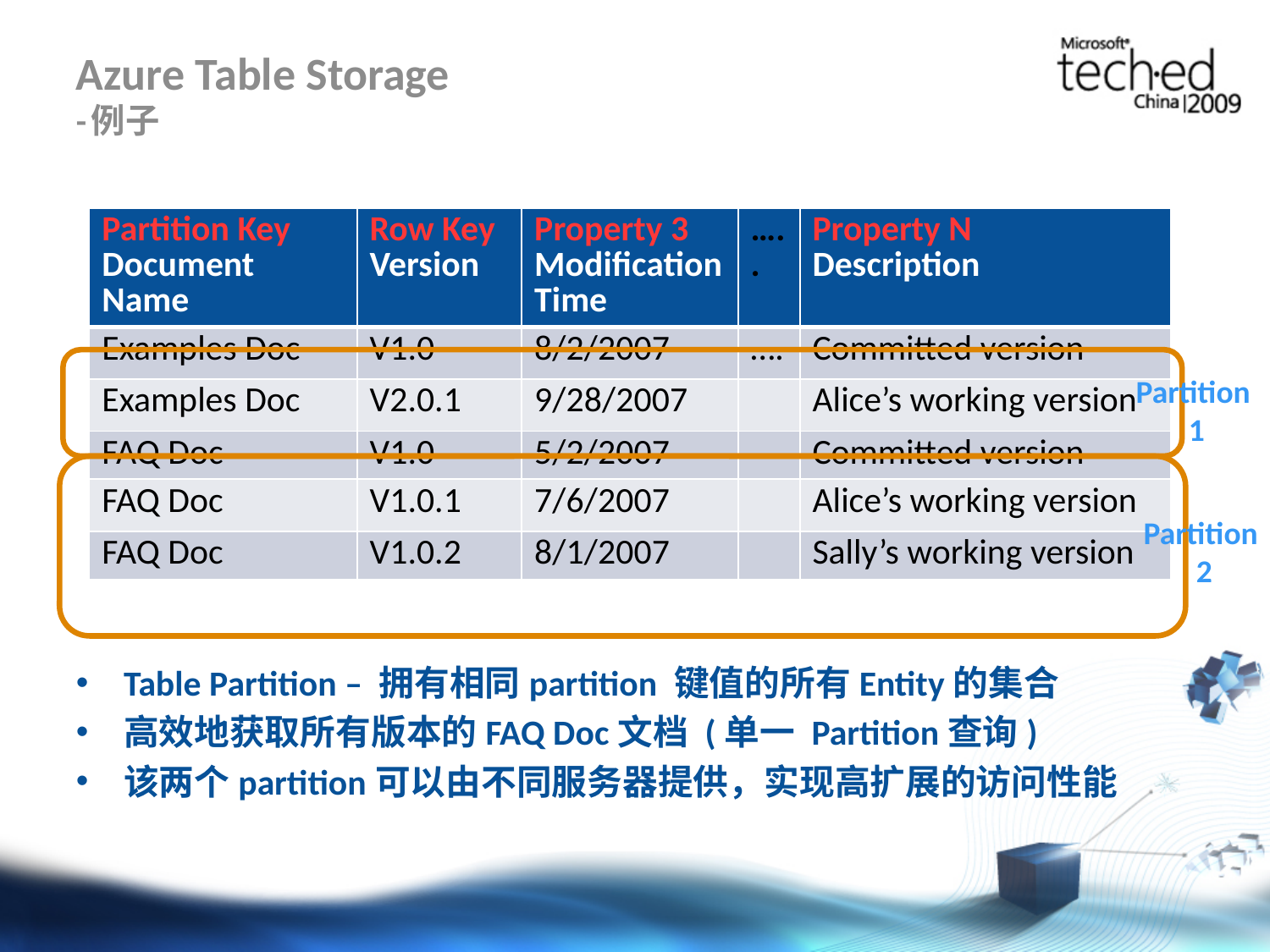

# Azure Table Storage -例子
| Partition Key Document Name | Row Key Version | Property 3 Modification Time | ….. | Property N Description |
| --- | --- | --- | --- | --- |
| Examples Doc | V1.0 | 8/2/2007 | …. | Committed version |
| Examples Doc | V2.0.1 | 9/28/2007 |  | Alice’s working version |
| FAQ Doc | V1.0 | 5/2/2007 |  | Committed version |
| FAQ Doc | V1.0.1 | 7/6/2007 |  | Alice’s working version |
| FAQ Doc | V1.0.2 | 8/1/2007 |  | Sally’s working version |

Partition
1

Partition
2
Table Partition – 拥有相同partition 键值的所有Entity的集合
高效地获取所有版本的FAQ Doc文档 (单一 Partition查询)
该两个partition可以由不同服务器提供，实现高扩展的访问性能